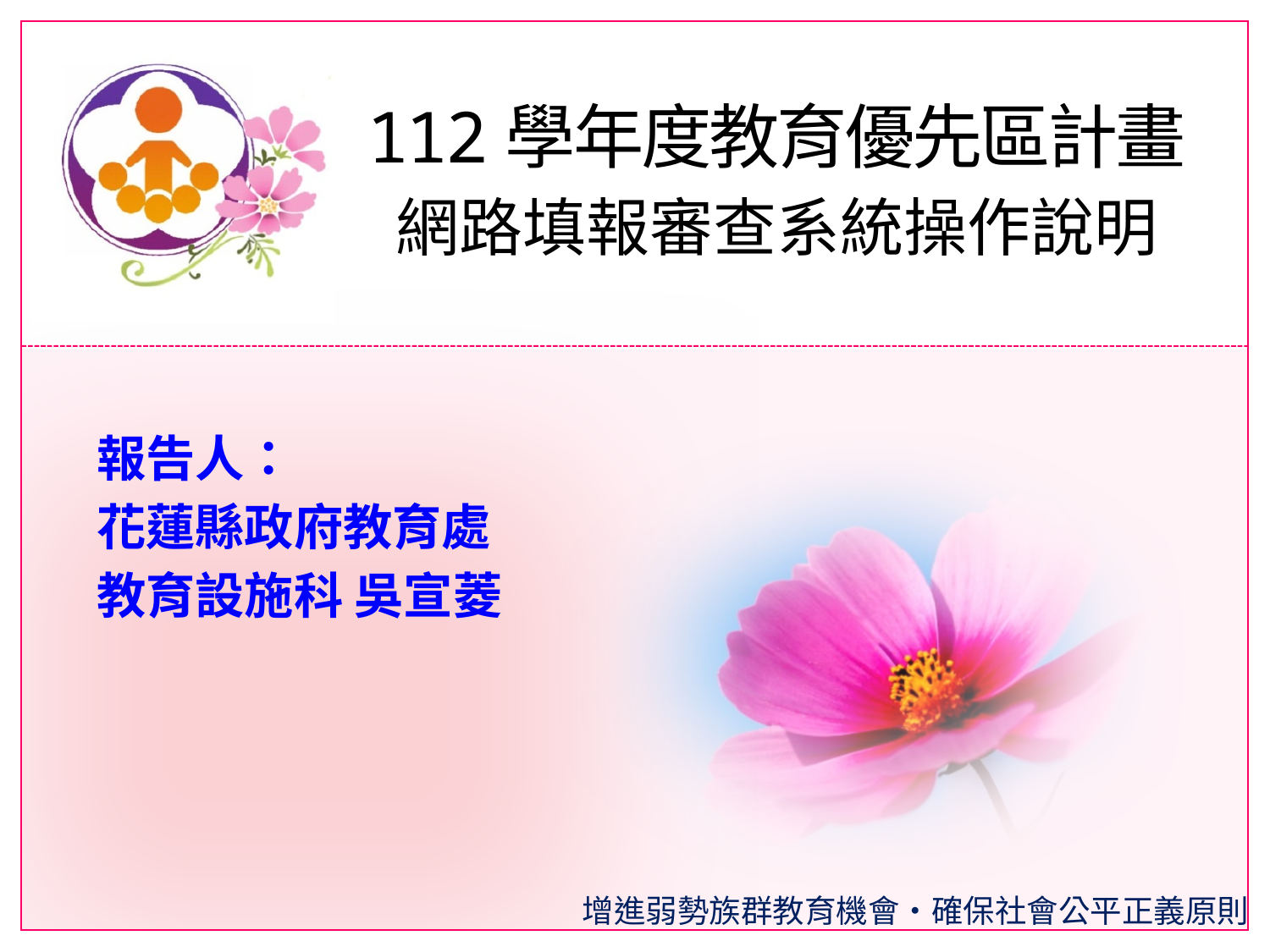

112學年度教育優先區計畫
網路填報審查系統操作說明
報告人：
花蓮縣政府教育處
教育設施科 吳宣菱
增進弱勢族群教育機會‧確保社會公平正義原則